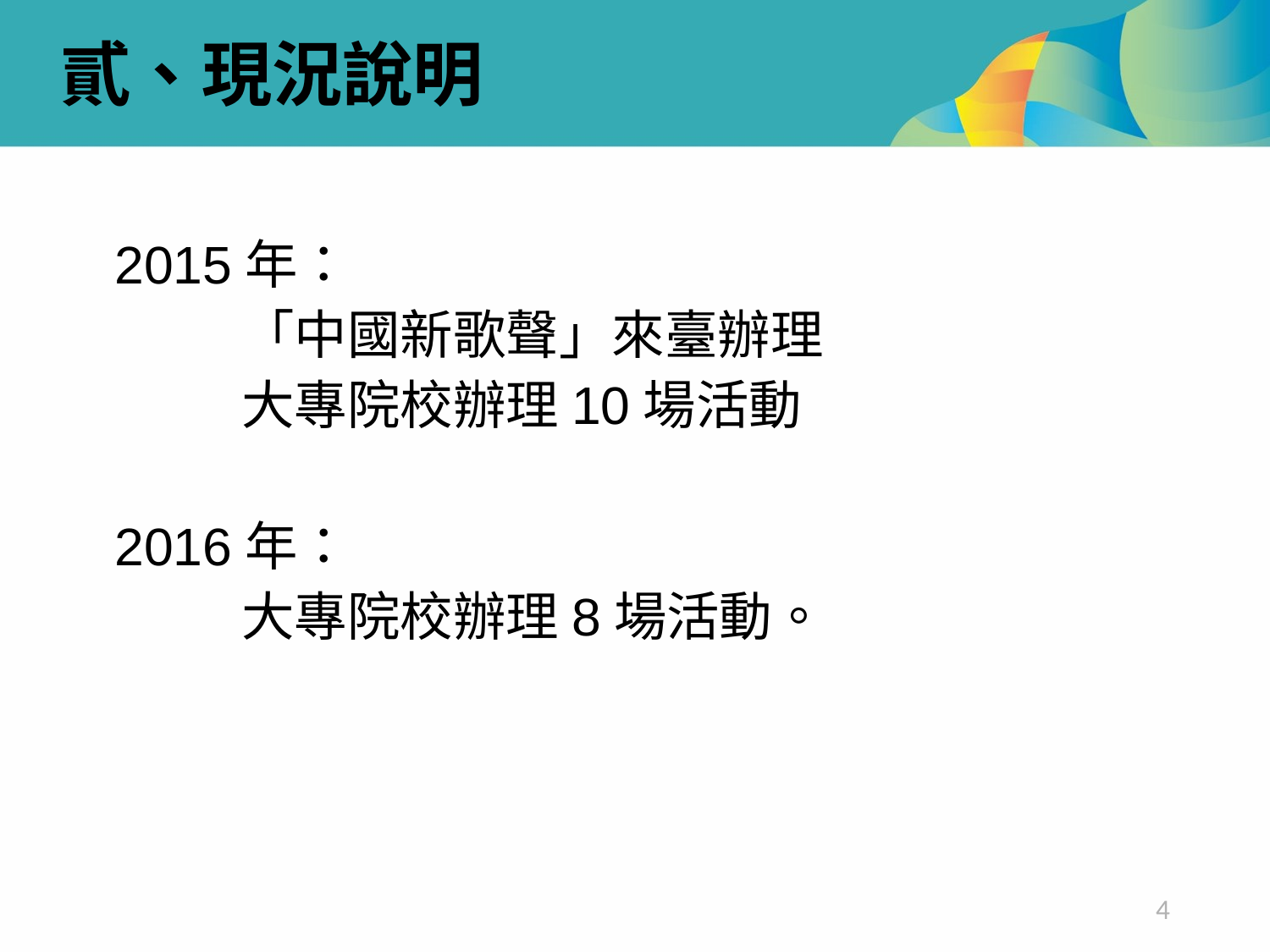

貳、現況說明

2015年：
	「中國新歌聲」來臺辦理
	大專院校辦理10場活動

2016年：
	大專院校辦理8場活動。

4